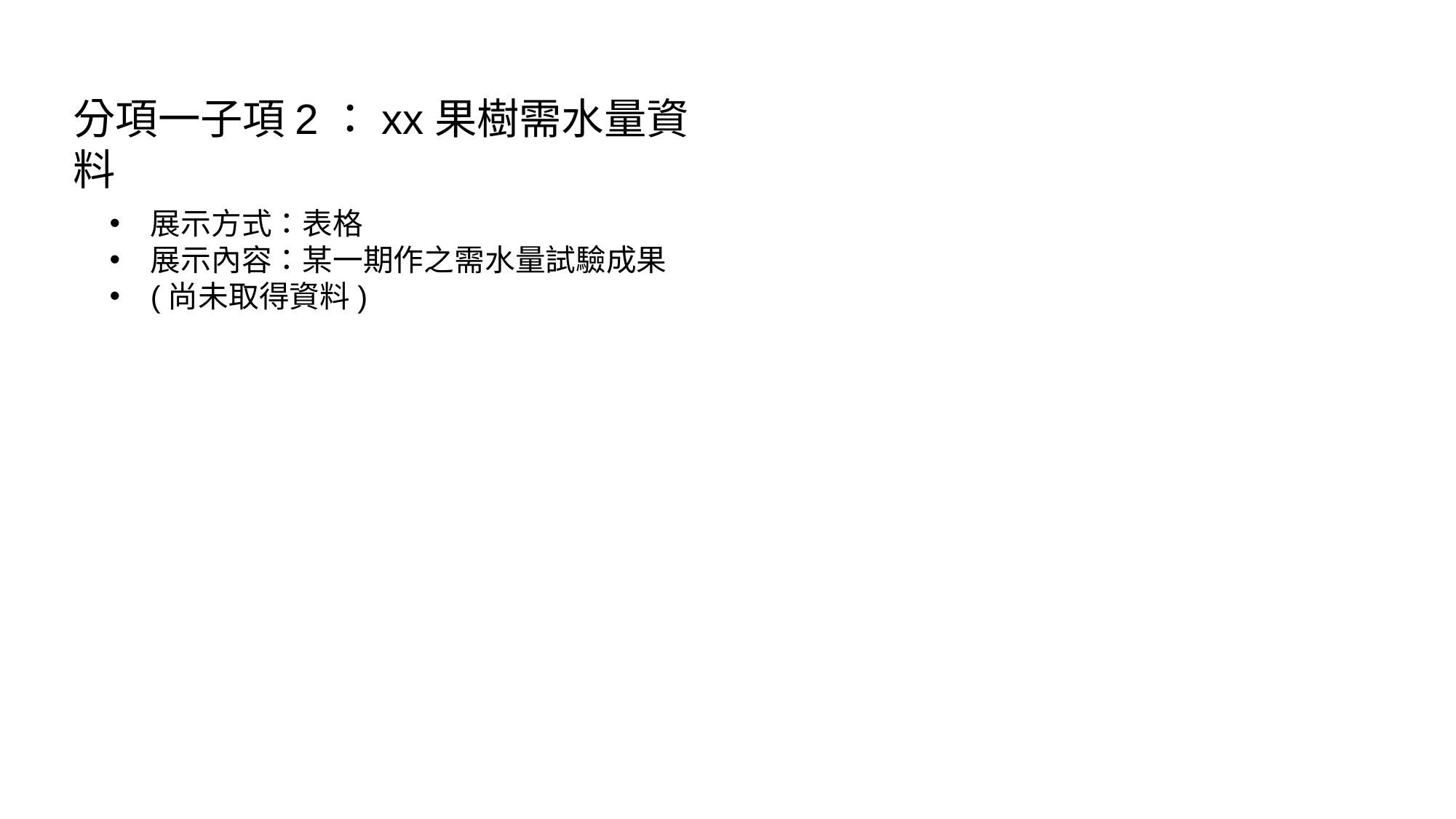

分項一子項2：xx果樹需水量資料
展示方式：表格
展示內容：某一期作之需水量試驗成果
(尚未取得資料)